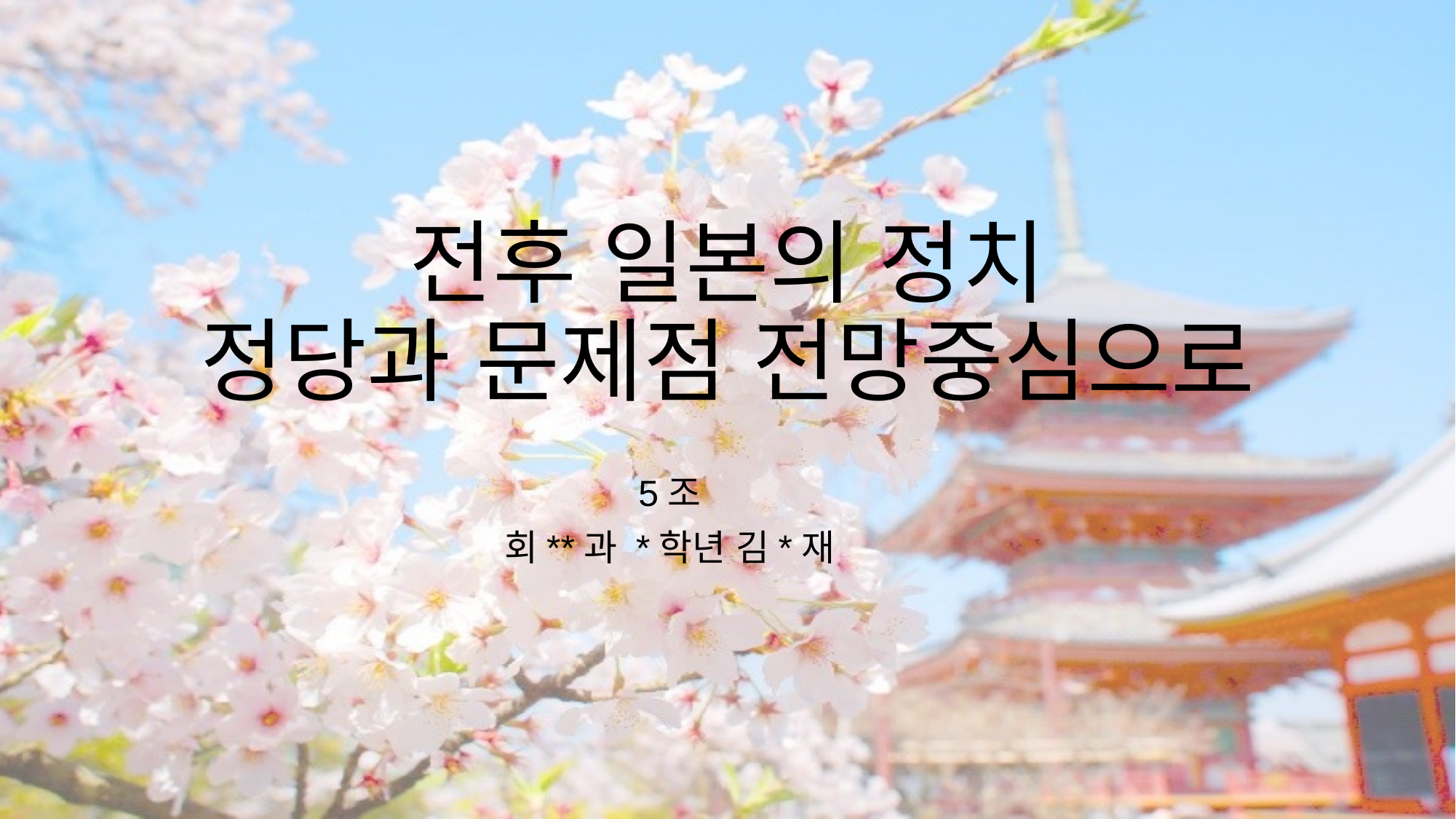

# 전후 일본의 정치 정당과 문제점 전망중심으로
5조
회**과 *학년 김*재